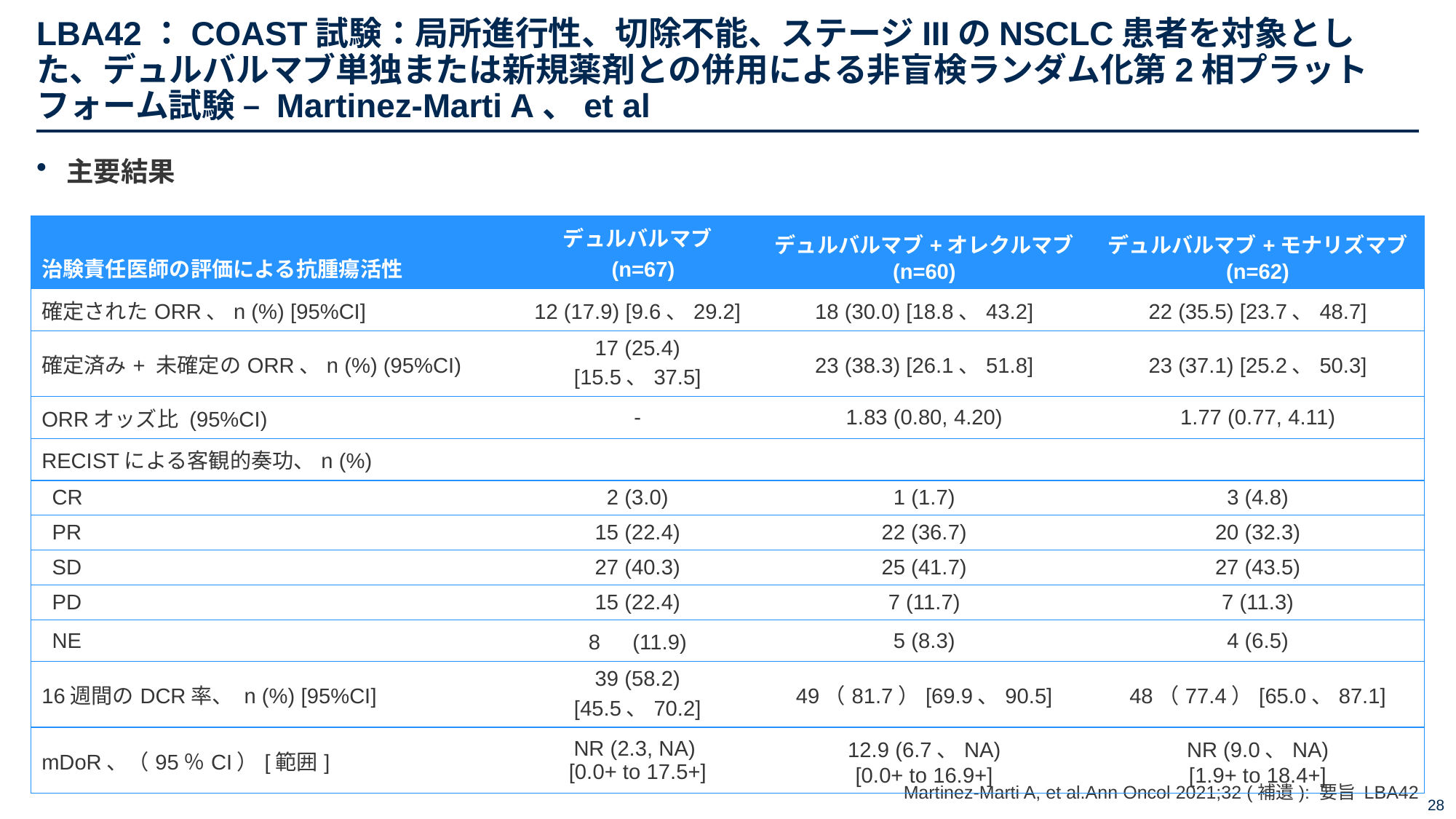

# LBA42：COAST試験：局所進行性、切除不能、ステージIIIのNSCLC患者を対象とした、デュルバルマブ単独または新規薬剤との併用による非盲検ランダム化第2相プラットフォーム試験 – Martinez-Marti A、et al
主要結果
| 治験責任医師の評価による抗腫瘍活性 | デュルバルマブ (n=67) | デュルバルマブ+オレクルマブ (n=60) | デュルバルマブ+モナリズマブ (n=62) |
| --- | --- | --- | --- |
| 確定されたORR、n (%) [95%CI] | 12 (17.9) [9.6、29.2] | 18 (30.0) [18.8、43.2] | 22 (35.5) [23.7、48.7] |
| 確定済み+ 未確定のORR、n (%) (95%CI) | 17 (25.4) [15.5、37.5] | 23 (38.3) [26.1、51.8] | 23 (37.1) [25.2、50.3] |
| ORRオッズ比 (95%CI) | - | 1.83 (0.80, 4.20) | 1.77 (0.77, 4.11) |
| RECISTによる客観的奏功、n (%) |  |  |  |
| CR | 2 (3.0) | 1 (1.7) | 3 (4.8) |
| PR | 15 (22.4) | 22 (36.7) | 20 (32.3) |
| SD | 27 (40.3) | 25 (41.7) | 27 (43.5) |
| PD | 15 (22.4) | 7 (11.7) | 7 (11.3) |
| NE | 8　(11.9) | 5 (8.3) | 4 (6.5) |
| 16週間のDCR率、 n (%) [95%CI] | 39 (58.2) [45.5、70.2] | 49（81.7）[69.9、90.5] | 48（77.4）[65.0、87.1] |
| mDoR、（95％CI）[範囲] | NR (2.3, NA) [0.0+ to 17.5+] | 12.9 (6.7、NA) [0.0+ to 16.9+] | NR (9.0、NA) [1.9+ to 18.4+] |
Martinez-Marti A, et al.Ann Oncol 2021;32 (補遺): 要旨 LBA42